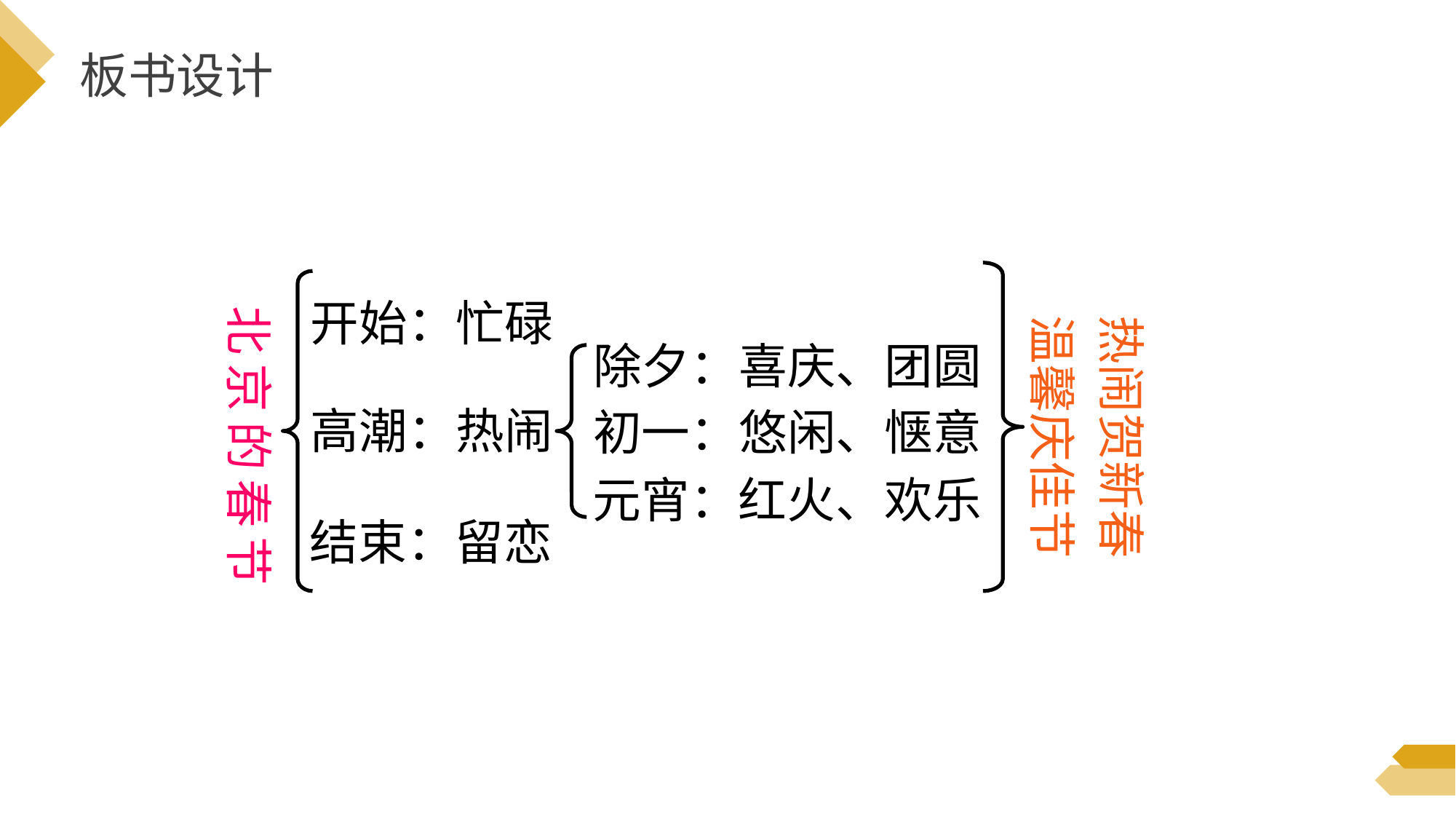

板书设计

开始：忙碌
北京的春节
热闹贺新春
温馨庆佳节
除夕：喜庆、团圆

高潮：热闹
初一：悠闲、惬意
元宵：红火、欢乐
结束：留恋